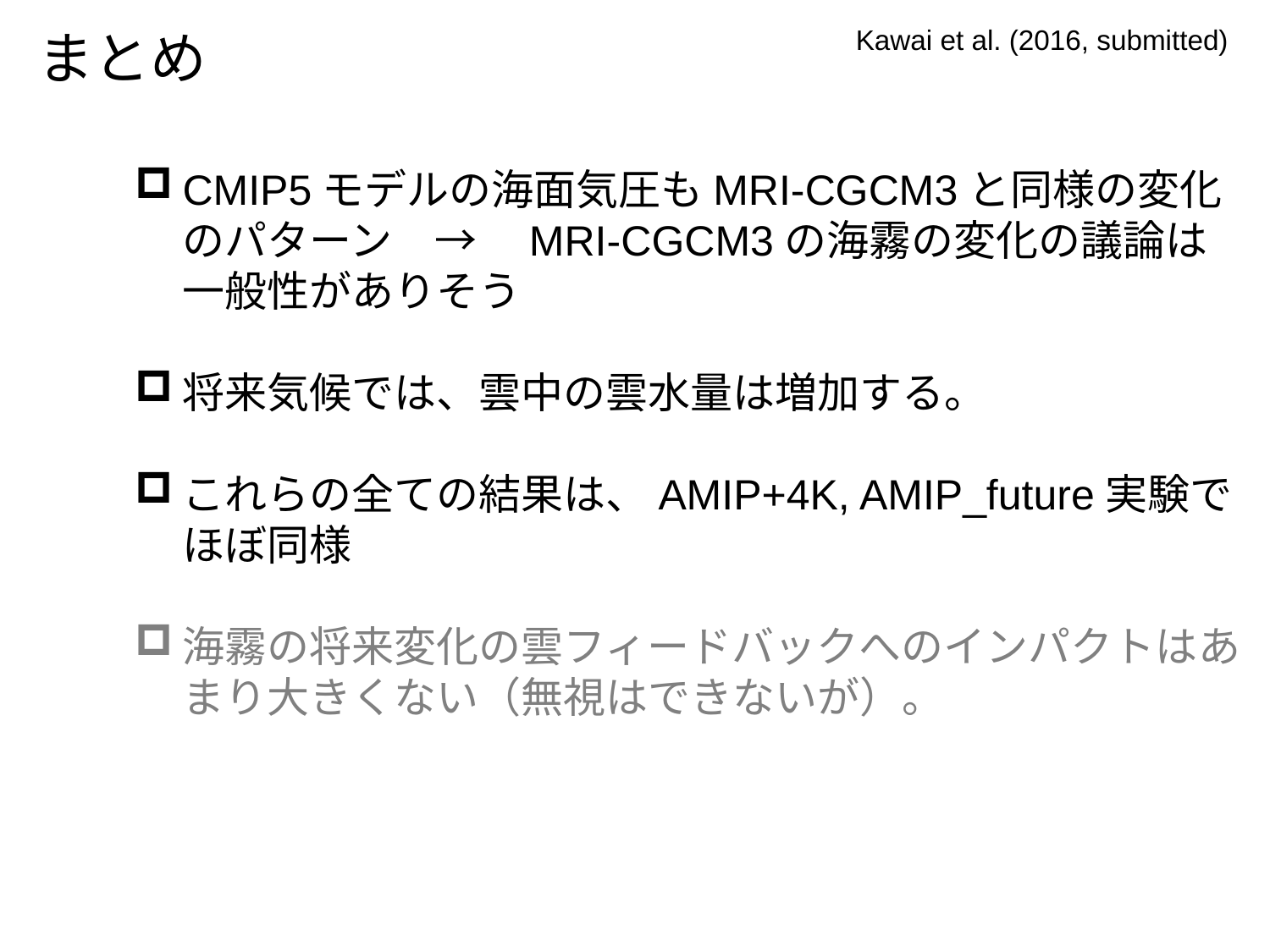

まとめ
Kawai et al. (2016, submitted)

CMIP5モデルの海面気圧もMRI-CGCM3と同様の変化のパターン　→　MRI-CGCM3の海霧の変化の議論は一般性がありそう

将来気候では、雲中の雲水量は増加する。

これらの全ての結果は、AMIP+4K, AMIP_future実験でほぼ同様

海霧の将来変化の雲フィードバックへのインパクトはあまり大きくない（無視はできないが）。